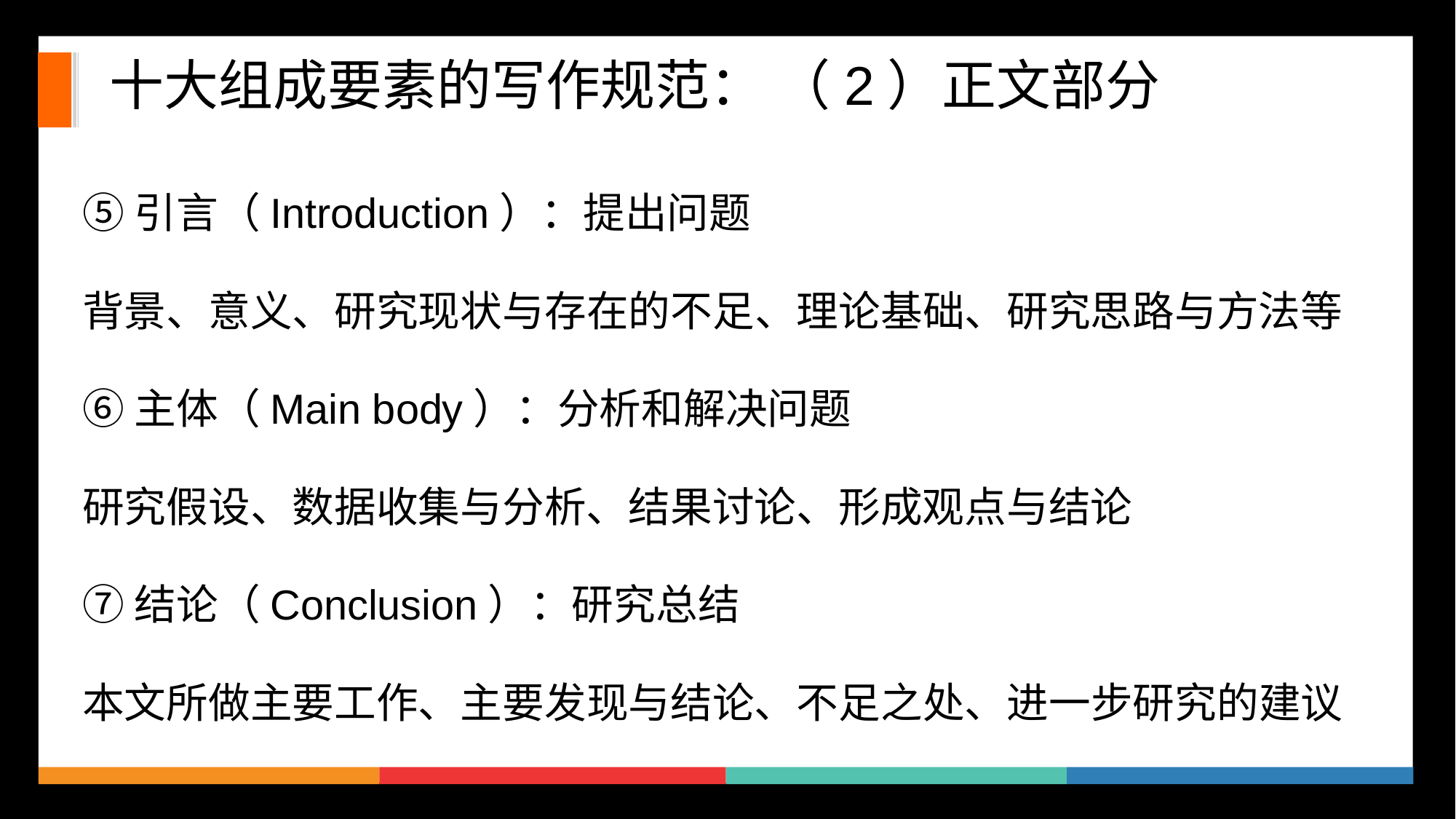

# 十大组成要素的写作规范： （2）正文部分
⑤引言（Introduction）：提出问题
背景、意义、研究现状与存在的不足、理论基础、研究思路与方法等
⑥主体（Main body）：分析和解决问题
研究假设、数据收集与分析、结果讨论、形成观点与结论
⑦结论（Conclusion）：研究总结
本文所做主要工作、主要发现与结论、不足之处、进一步研究的建议